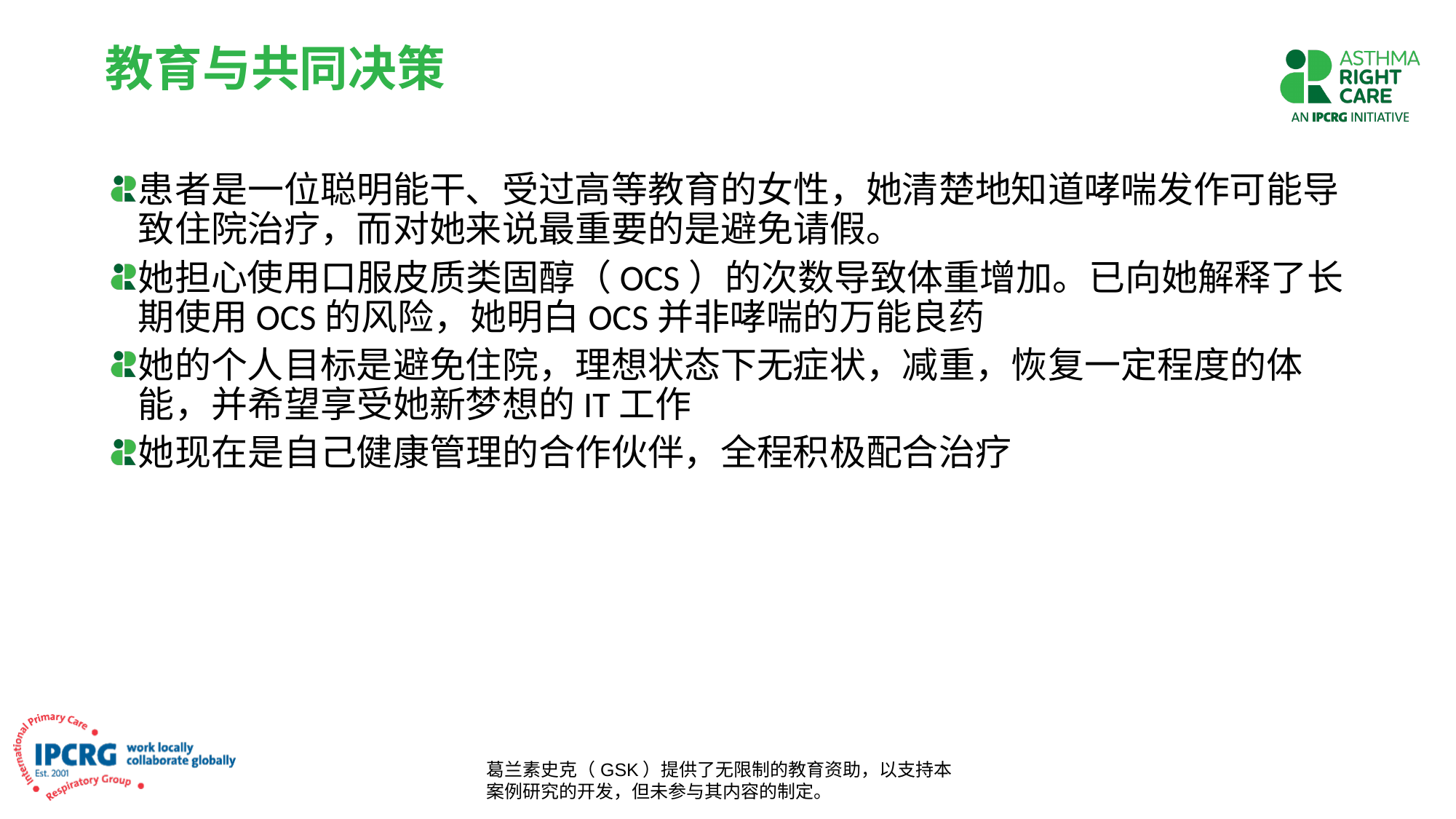

# 教育与共同决策
患者是一位聪明能干、受过高等教育的女性，她清楚地知道哮喘发作可能导致住院治疗，而对她来说最重要的是避免请假。
她担心使用口服皮质类固醇（OCS）的次数导致体重增加。已向她解释了长期使用OCS的风险，她明白OCS并非哮喘的万能良药
她的个人目标是避免住院，理想状态下无症状，减重，恢复一定程度的体能，并希望享受她新梦想的IT工作
她现在是自己健康管理的合作伙伴，全程积极配合治疗